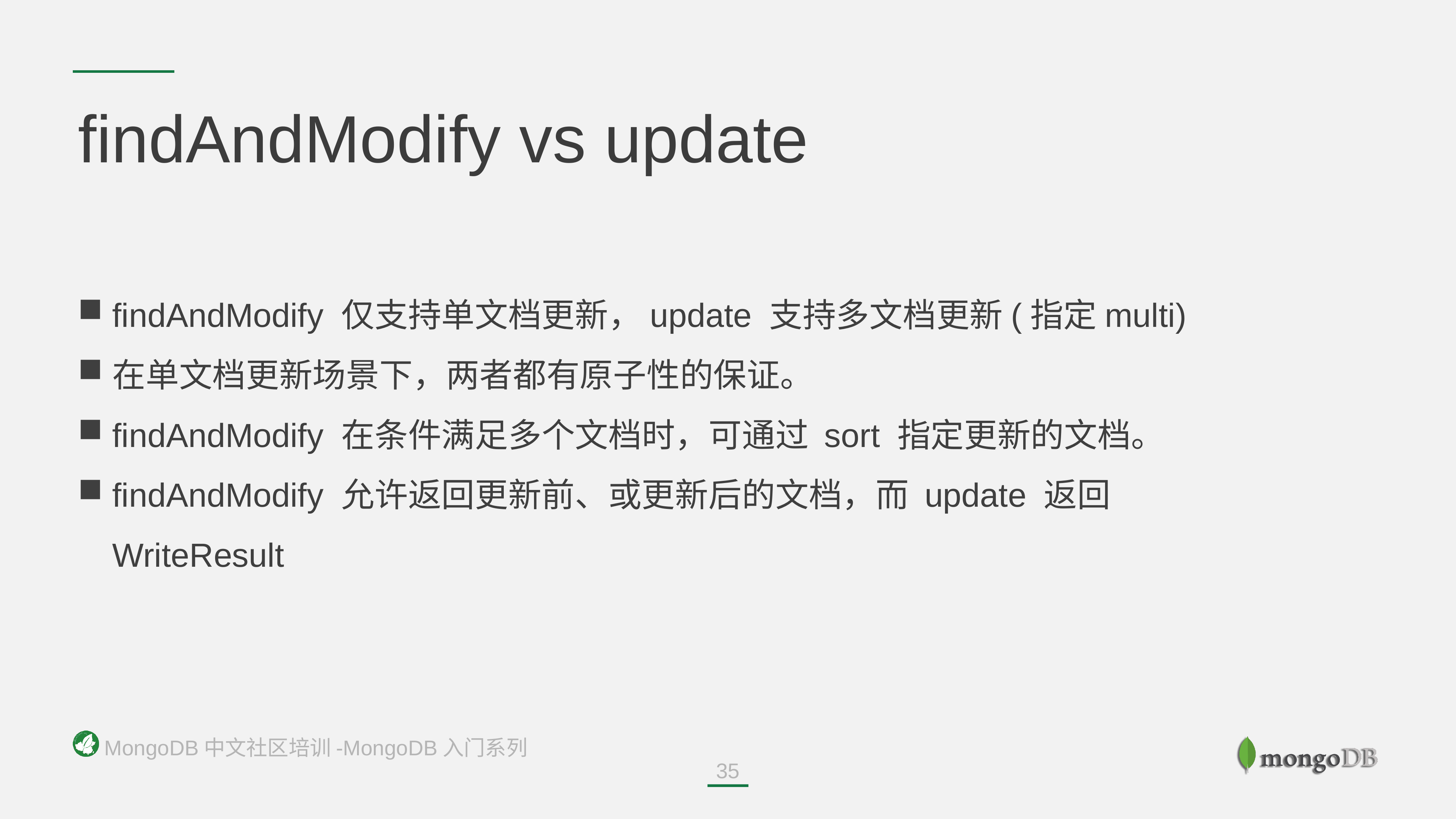

# findAndModify vs update
findAndModify 仅支持单文档更新，update 支持多文档更新(指定multi)
在单文档更新场景下，两者都有原子性的保证。
findAndModify 在条件满足多个文档时，可通过 sort 指定更新的文档。
findAndModify 允许返回更新前、或更新后的文档，而 update 返回 WriteResult